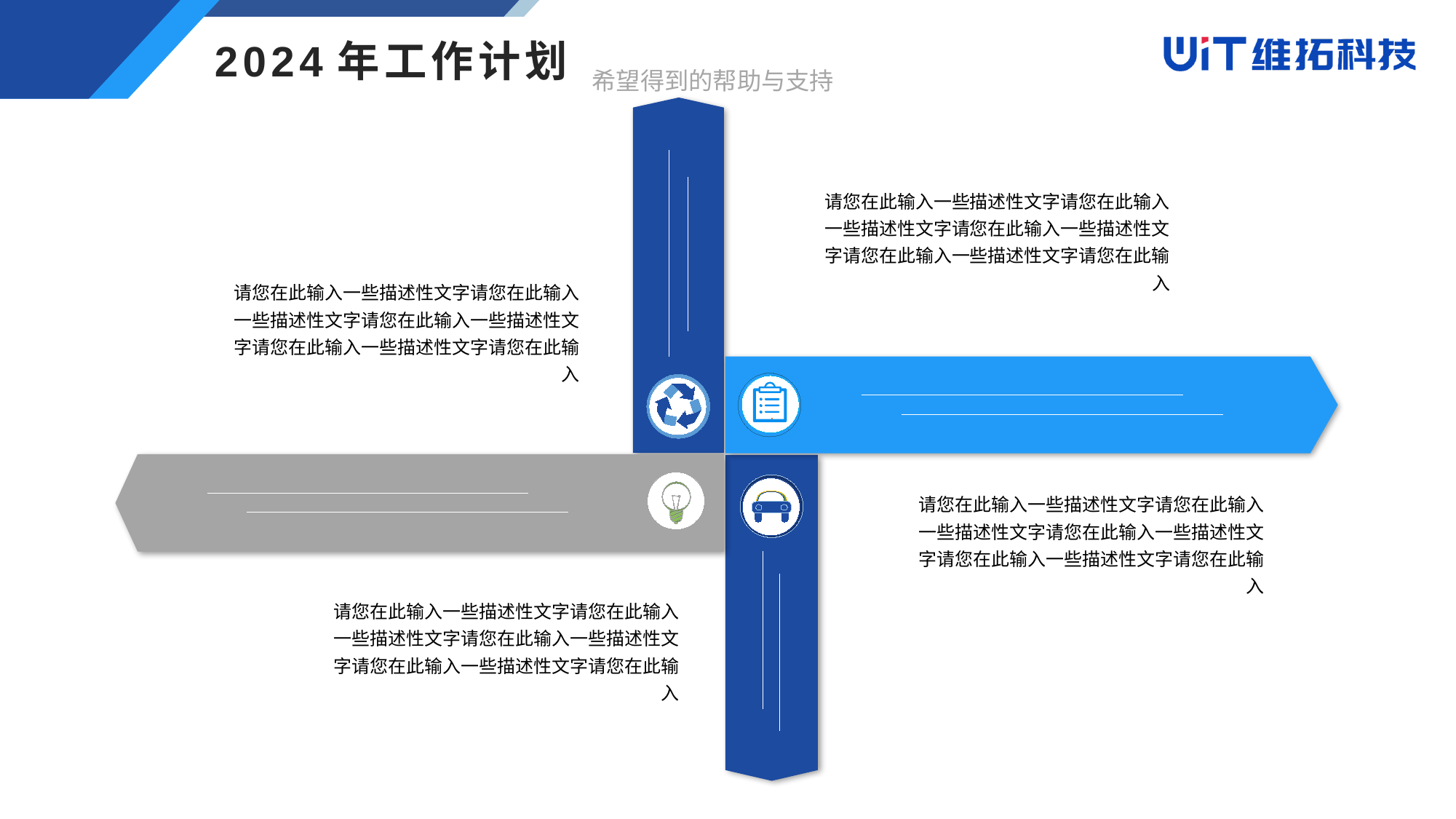

2024年工作计划
希望得到的帮助与支持

请您在此输入一些描述性文字请您在此输入一些描述性文字请您在此输入一些描述性文字请您在此输入一些描述性文字请您在此输入
请您在此输入一些描述性文字请您在此输入一些描述性文字请您在此输入一些描述性文字请您在此输入一些描述性文字请您在此输入

请您在此输入一些描述性文字请您在此输入一些描述性文字请您在此输入一些描述性文字请您在此输入一些描述性文字请您在此输入
请您在此输入一些描述性文字请您在此输入一些描述性文字请您在此输入一些描述性文字请您在此输入一些描述性文字请您在此输入